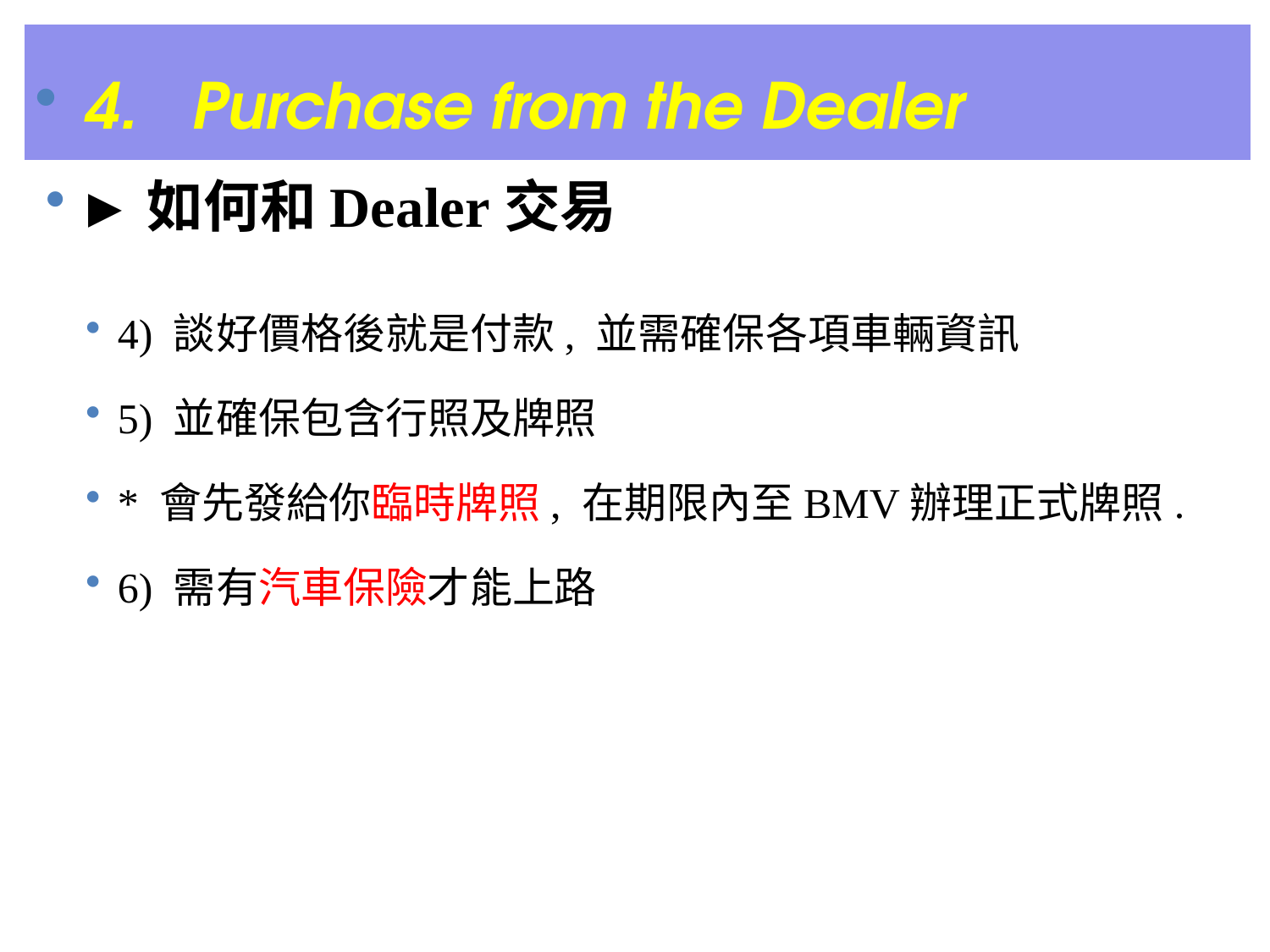

4.   Purchase from the Dealer
►如何和Dealer交易
4) 談好價格後就是付款, 並需確保各項車輛資訊
5) 並確保包含行照及牌照
* 會先發給你臨時牌照, 在期限內至BMV辦理正式牌照.
6) 需有汽車保險才能上路